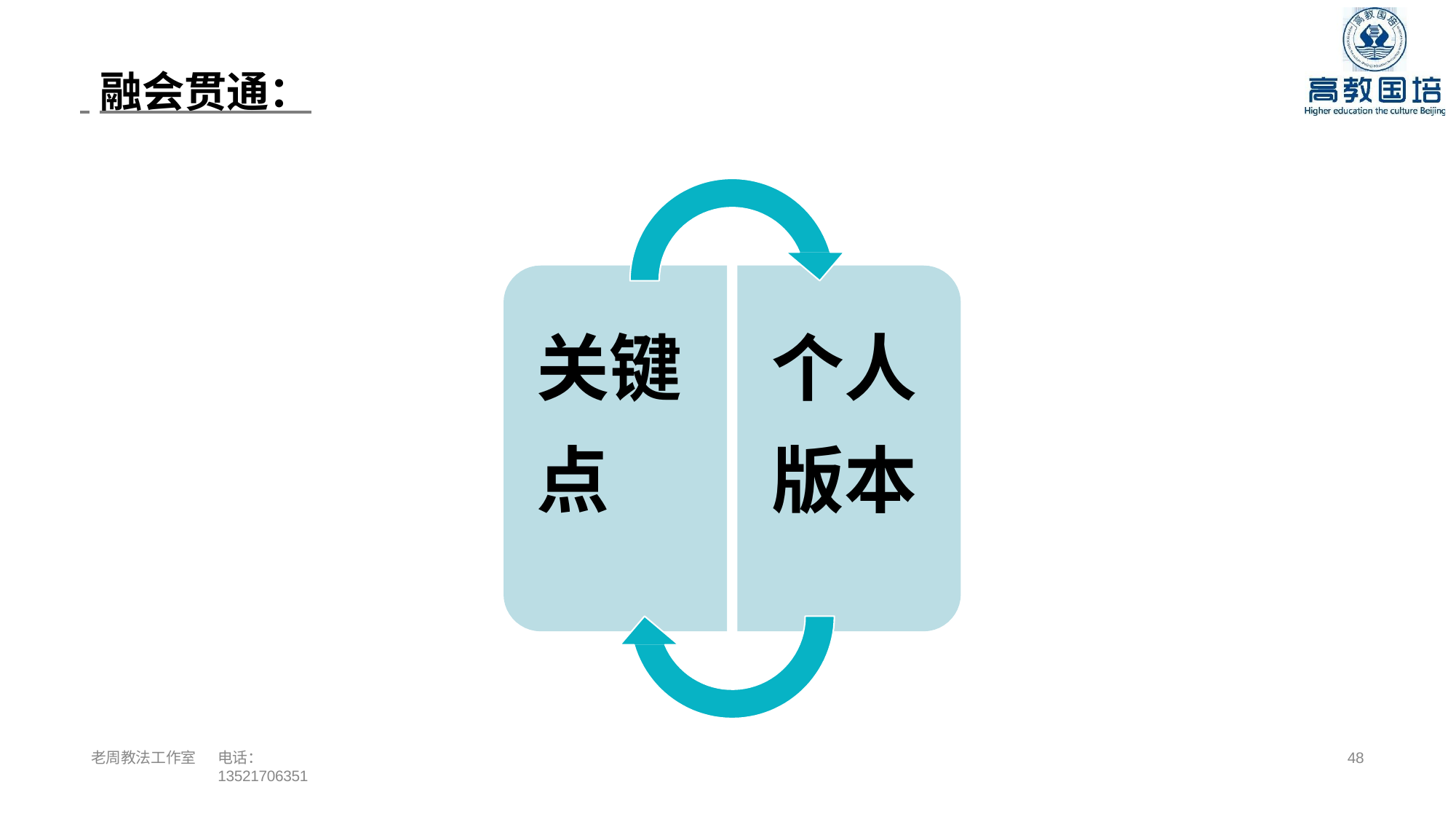

融会贯通：

关键	个人
点	版本

老周教法工作室
电话：13521706351
48